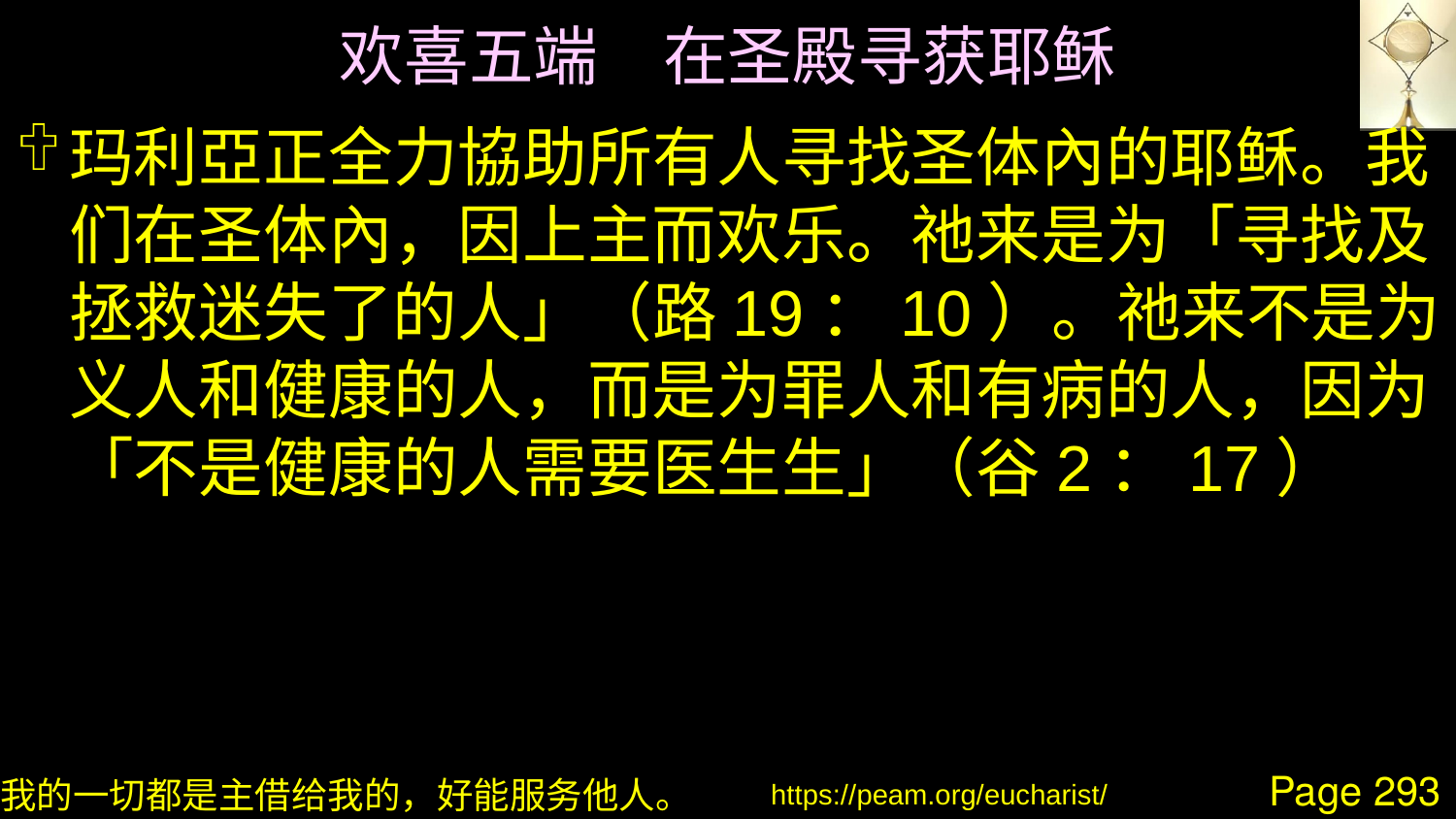

# 欢喜五端　在圣殿寻获耶稣
玛利亞正全力協助所有人寻找圣体內的耶稣。我们在圣体內，因上主而欢乐。祂来是为「寻找及拯救迷失了的人」（路19：10）。祂来不是为义人和健康的人，而是为罪人和有病的人，因为「不是健康的人需要医生生」（谷2：17）